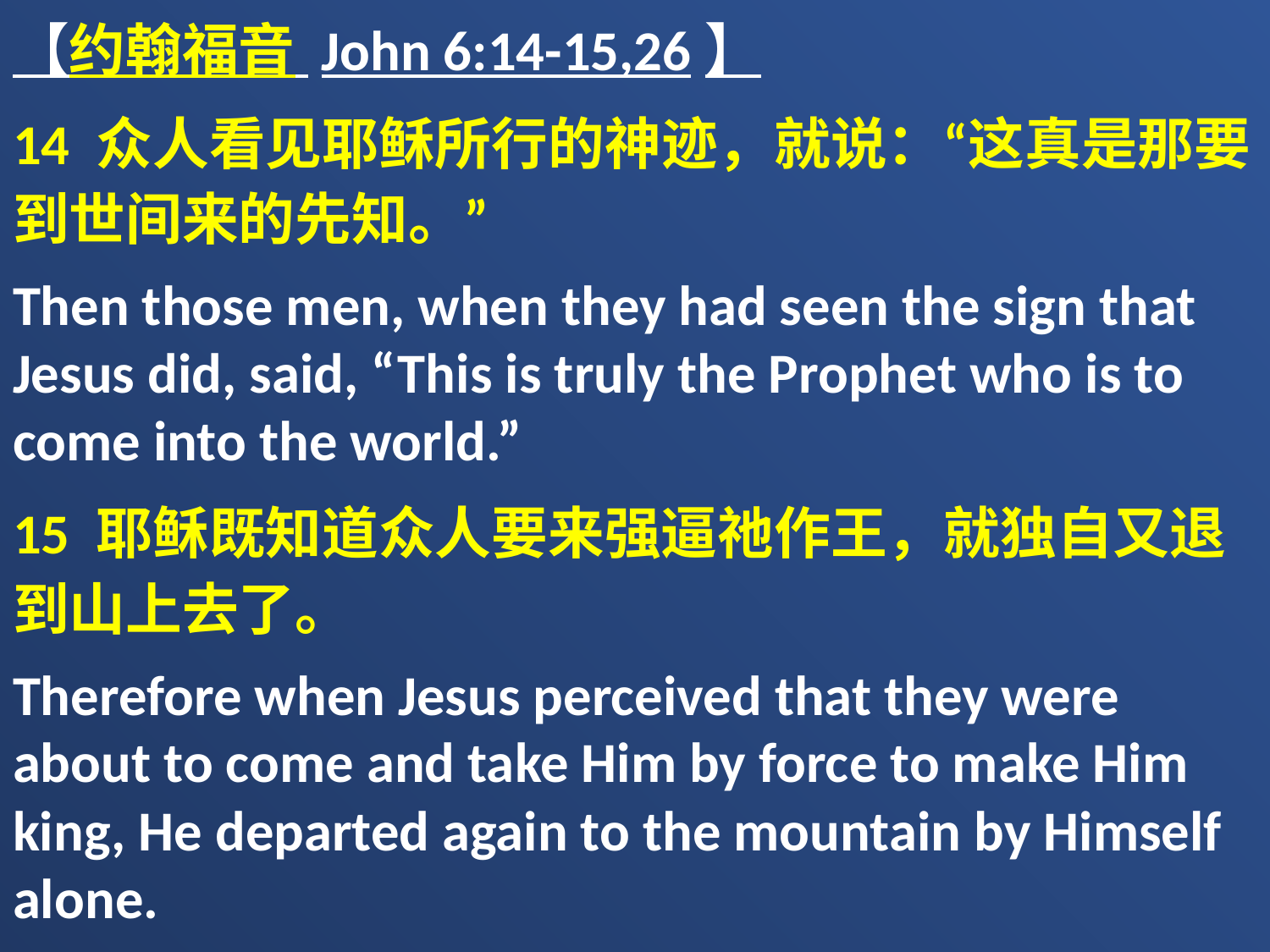

【约翰福音 John 6:14-15,26】
14 众人看见耶稣所行的神迹，就说：“这真是那要到世间来的先知。”
Then those men, when they had seen the sign that Jesus did, said, “This is truly the Prophet who is to come into the world.”
15 耶稣既知道众人要来强逼祂作王，就独自又退到山上去了。
Therefore when Jesus perceived that they were about to come and take Him by force to make Him king, He departed again to the mountain by Himself alone.